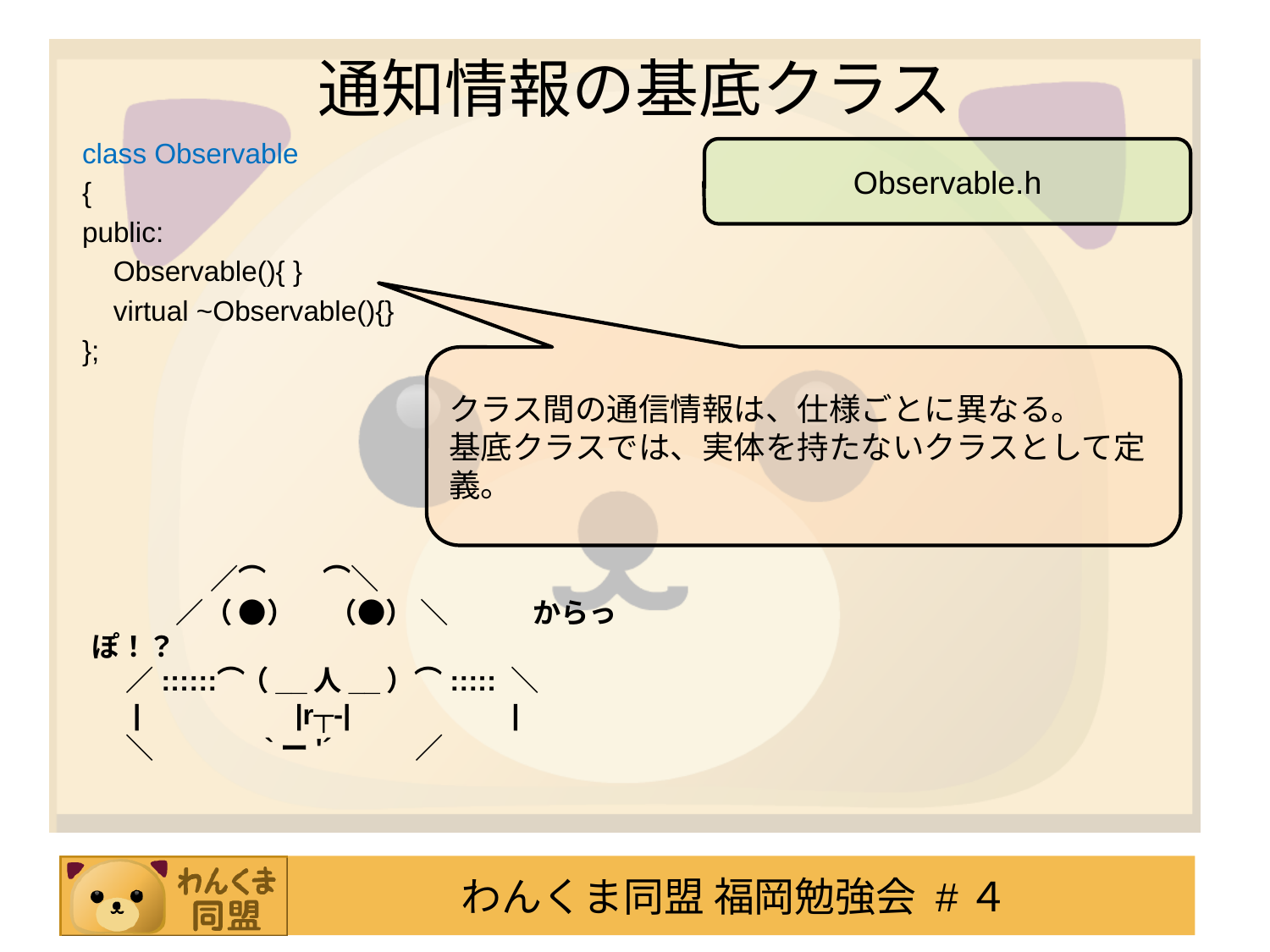

# 通知情報の基底クラス
class Observable
{
public:
    Observable(){ }
    virtual ~Observable(){}
};
Observable.h
クラス間の通信情報は、仕様ごとに異なる。
基底クラスでは、実体を持たないクラスとして定義。
　 　　　／⌒　　⌒＼
　　　／（ ●） 　（●） ＼　　　からっぽ！？
　 ／::::::⌒（__人__）⌒::::: ＼
　 |　　　　　|r┬-|　　　　　 |
　 ＼ 　　 　 `ー'´ 　 　 ／